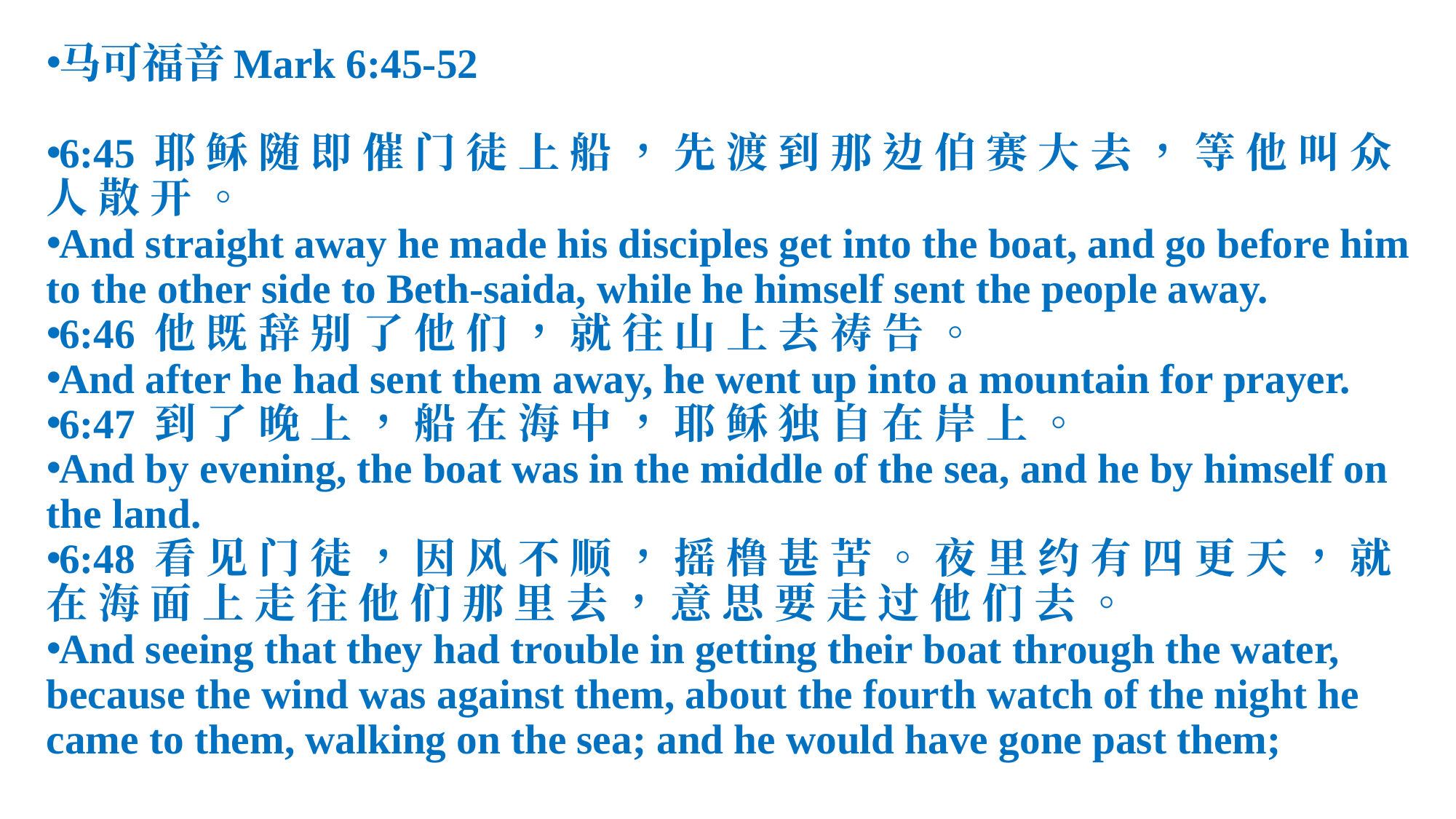

马可福音Mark 6:45-52

6:45 耶 稣 随 即 催 门 徒 上 船 ， 先 渡 到 那 边 伯 赛 大 去 ， 等 他 叫 众 人 散 开 。
And straight away he made his disciples get into the boat, and go before him to the other side to Beth-saida, while he himself sent the people away.
6:46 他 既 辞 别 了 他 们 ， 就 往 山 上 去 祷 告 。
And after he had sent them away, he went up into a mountain for prayer.
6:47 到 了 晚 上 ， 船 在 海 中 ， 耶 稣 独 自 在 岸 上 。
And by evening, the boat was in the middle of the sea, and he by himself on the land.
6:48 看 见 门 徒 ， 因 风 不 顺 ， 摇 橹 甚 苦 。 夜 里 约 有 四 更 天 ， 就 在 海 面 上 走 往 他 们 那 里 去 ， 意 思 要 走 过 他 们 去 。
And seeing that they had trouble in getting their boat through the water, because the wind was against them, about the fourth watch of the night he came to them, walking on the sea; and he would have gone past them;